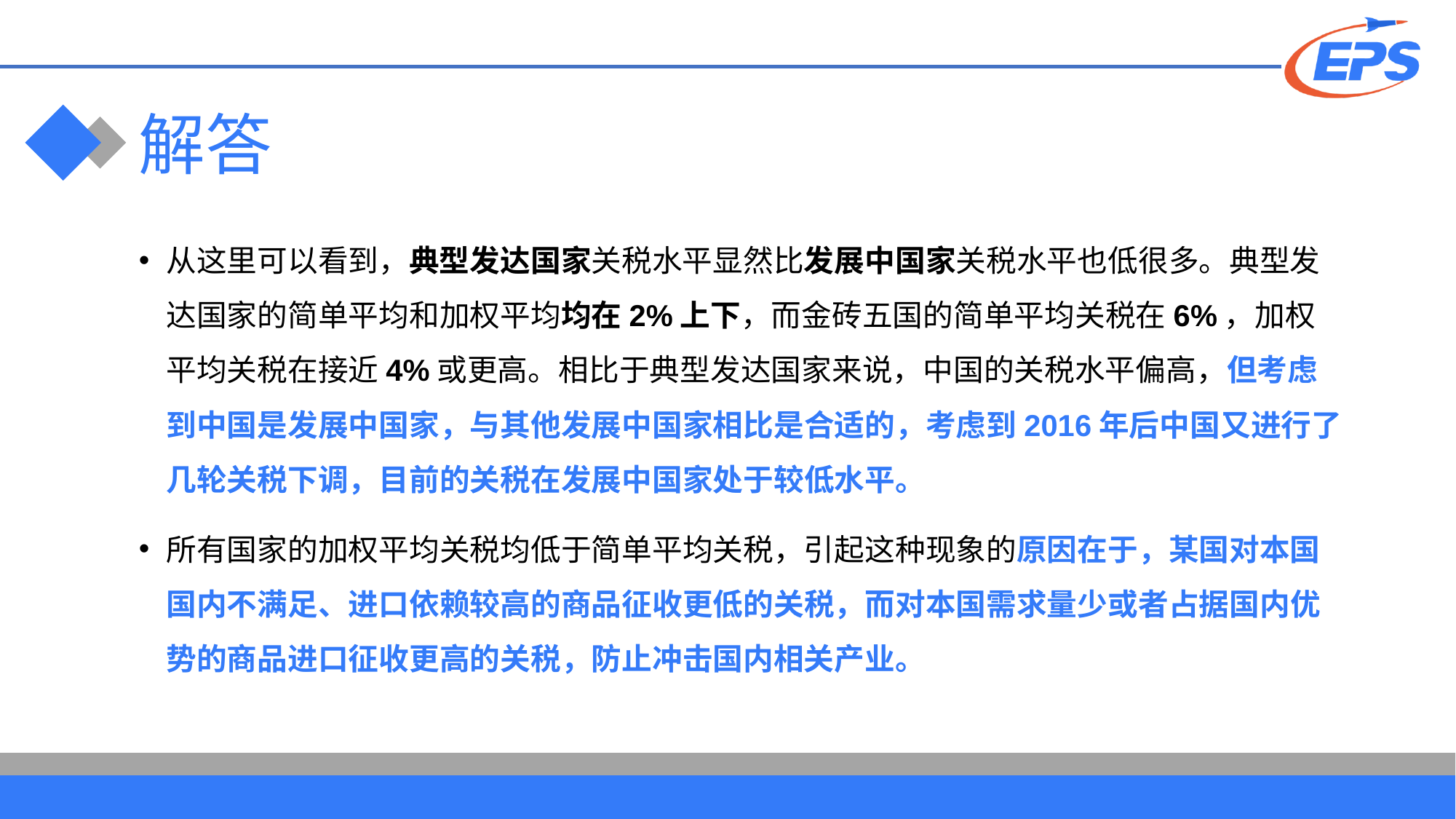

# 解答
从这里可以看到，典型发达国家关税水平显然比发展中国家关税水平也低很多。典型发达国家的简单平均和加权平均均在2%上下，而金砖五国的简单平均关税在6%，加权平均关税在接近4%或更高。相比于典型发达国家来说，中国的关税水平偏高，但考虑到中国是发展中国家，与其他发展中国家相比是合适的，考虑到2016年后中国又进行了几轮关税下调，目前的关税在发展中国家处于较低水平。
所有国家的加权平均关税均低于简单平均关税，引起这种现象的原因在于，某国对本国国内不满足、进口依赖较高的商品征收更低的关税，而对本国需求量少或者占据国内优势的商品进口征收更高的关税，防止冲击国内相关产业。